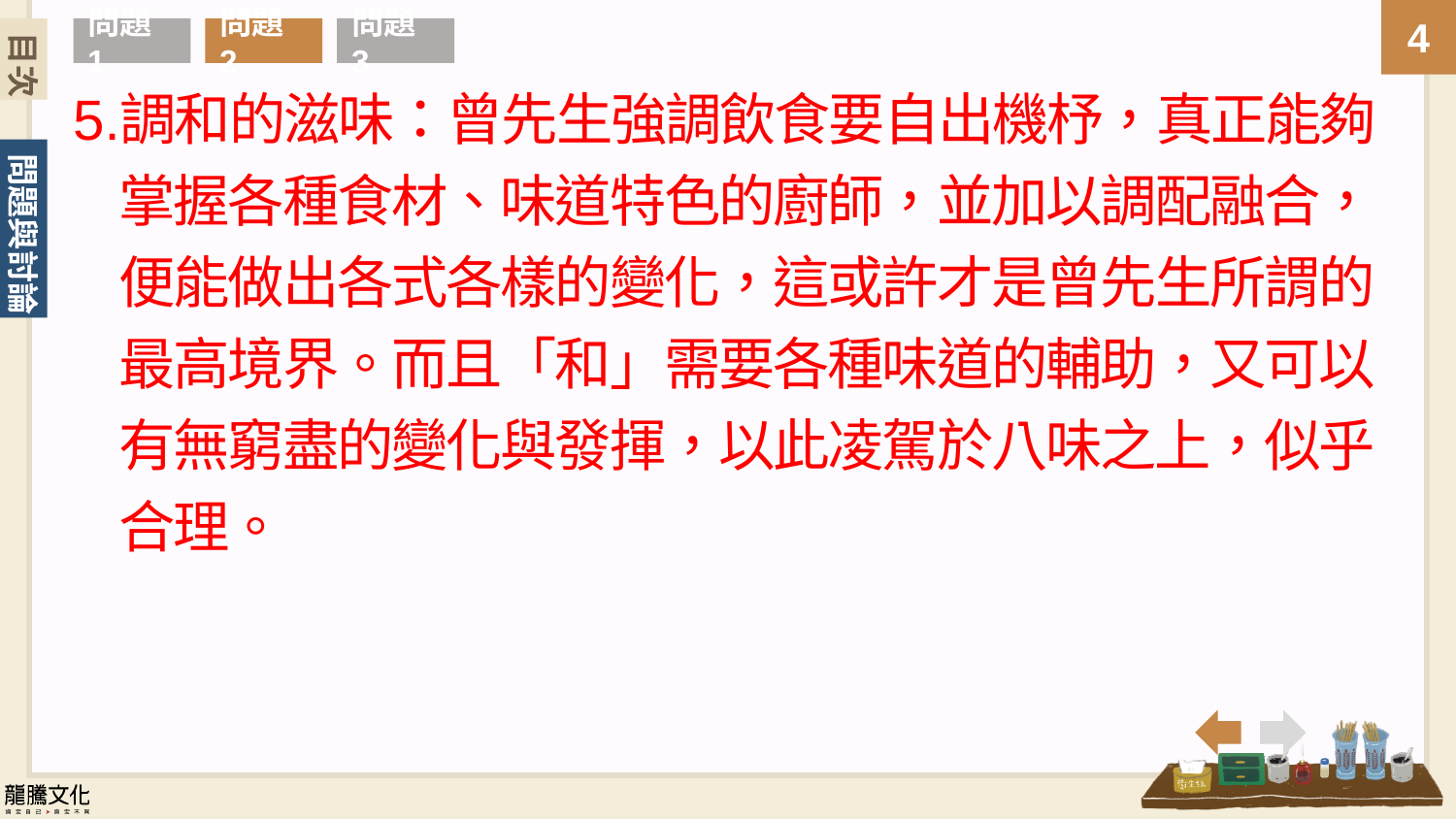

目次
問題1
問題2
問題3
調和的滋味：曾先生強調飲食要自出機杼，真正能夠掌握各種食材、味道特色的廚師，並加以調配融合，便能做出各式各樣的變化，這或許才是曾先生所謂的最高境界。而且「和」需要各種味道的輔助，又可以有無窮盡的變化與發揮，以此凌駕於八味之上，似乎合理。